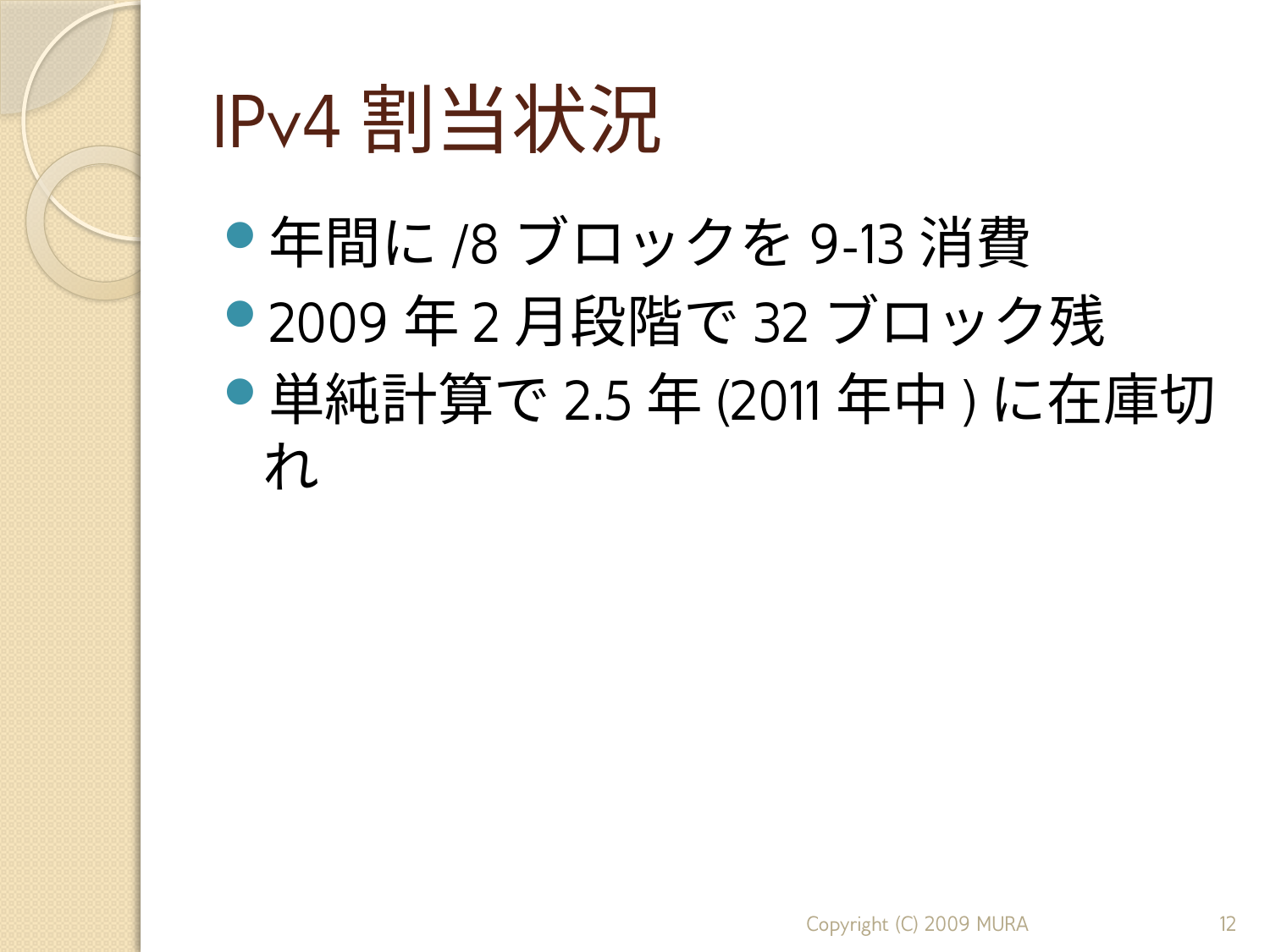

# IPv4割当状況
年間に/8ブロックを9-13消費
2009年2月段階で32ブロック残
単純計算で2.5年(2011年中)に在庫切れ
Copyright (C) 2009 MURA
12